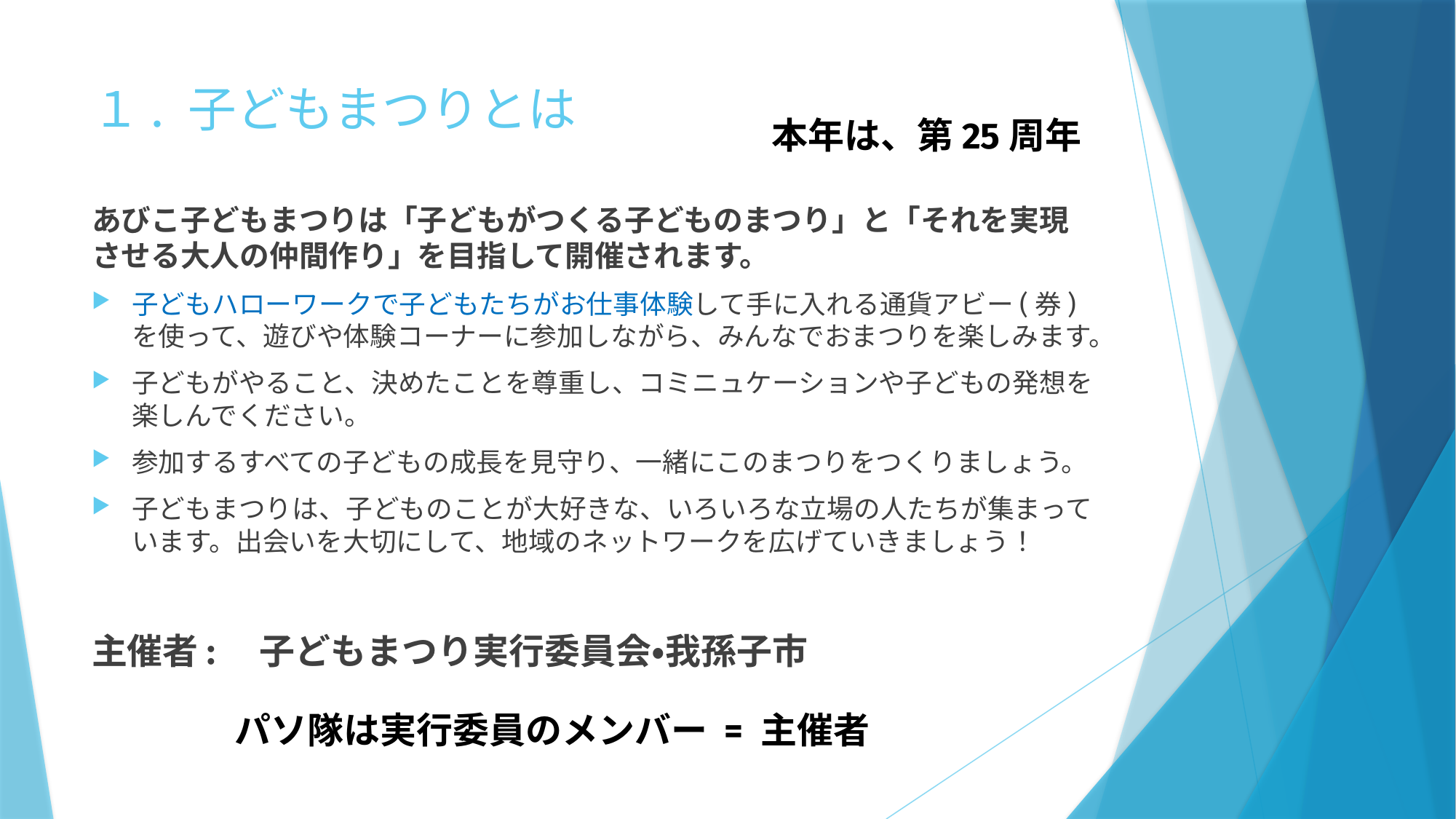

# １. 子どもまつりとは
本年は、第25周年

あびこ子どもまつりは「子どもがつくる子どものまつり」と「それを実現させる大人の仲間作り」を目指して開催されます。
子どもハローワークで子どもたちがお仕事体験して手に入れる通貨アビー(券)を使って、遊びや体験コーナーに参加しながら、みんなでおまつりを楽しみます。
子どもがやること、決めたことを尊重し、コミニュケーションや子どもの発想を楽しんでください。
参加するすべての子どもの成長を見守り、一緒にこのまつりをつくりましょう。
子どもまつりは、子どものことが大好きな、いろいろな立場の人たちが集まっています。出会いを大切にして、地域のネットワークを広げていきましょう！

主催者:　子どもまつり実行委員会・我孫子市

パソ隊は実行委員のメンバー = 主催者